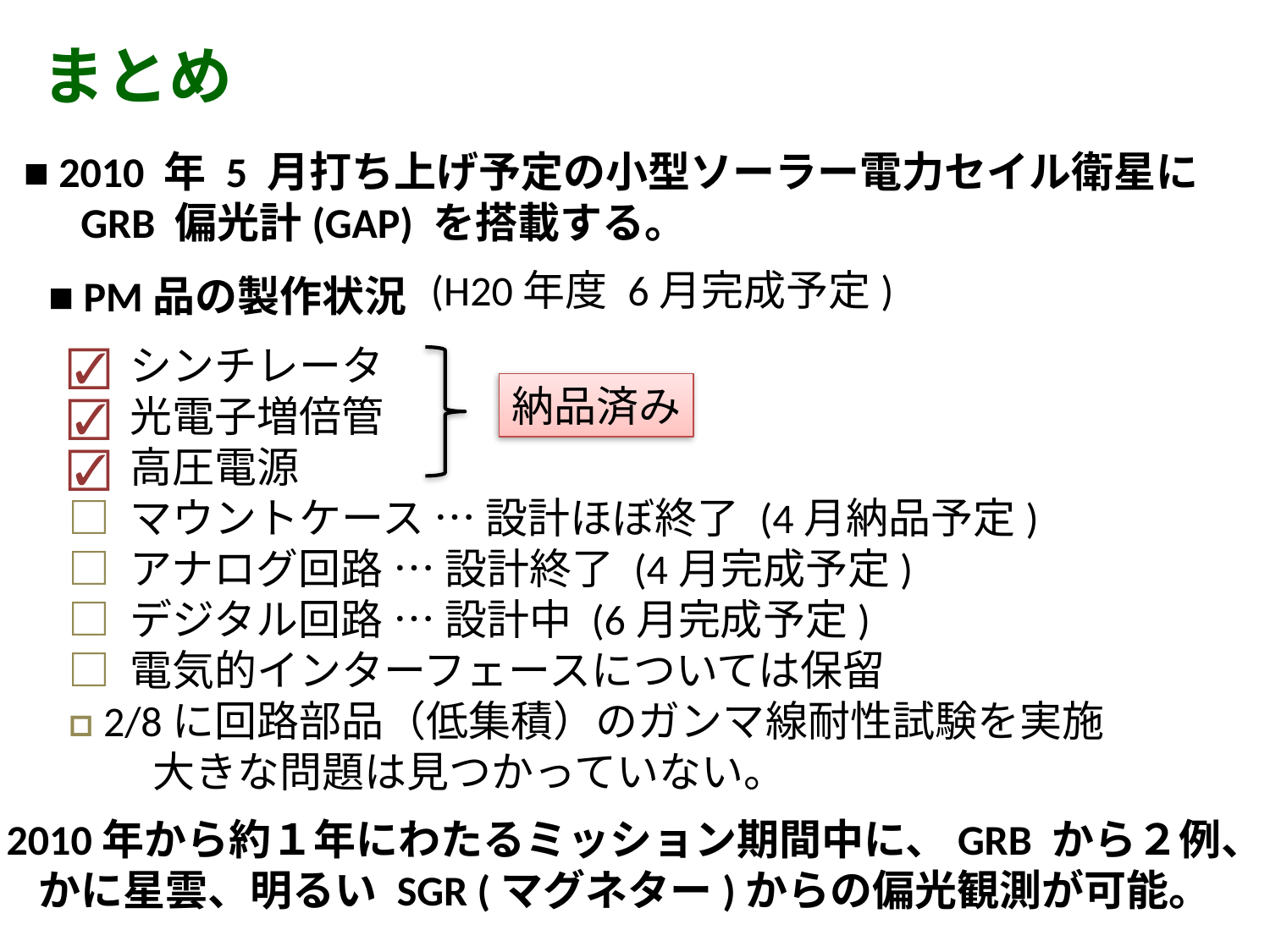

まとめ
■ 2010 年 5 月打ち上げ予定の小型ソーラー電力セイル衛星に
      GRB 偏光計(GAP) を搭載する。
(H20年度 6月完成予定)
■ PM品の製作状況
☑ シンチレータ
☑ 光電子増倍管
☑ 高圧電源
□ マウントケース … 設計ほぼ終了 (4月納品予定)
□ アナログ回路 … 設計終了 (4月完成予定)
□ デジタル回路 … 設計中 (6月完成予定)
□ 電気的インターフェースについては保留
□ 2/8に回路部品（低集積）のガンマ線耐性試験を実施
　　大きな問題は見つかっていない。

納品済み
■ 2010年から約１年にわたるミッション期間中に、GRB から２例、
      かに星雲、明るい SGR (マグネター)からの偏光観測が可能。